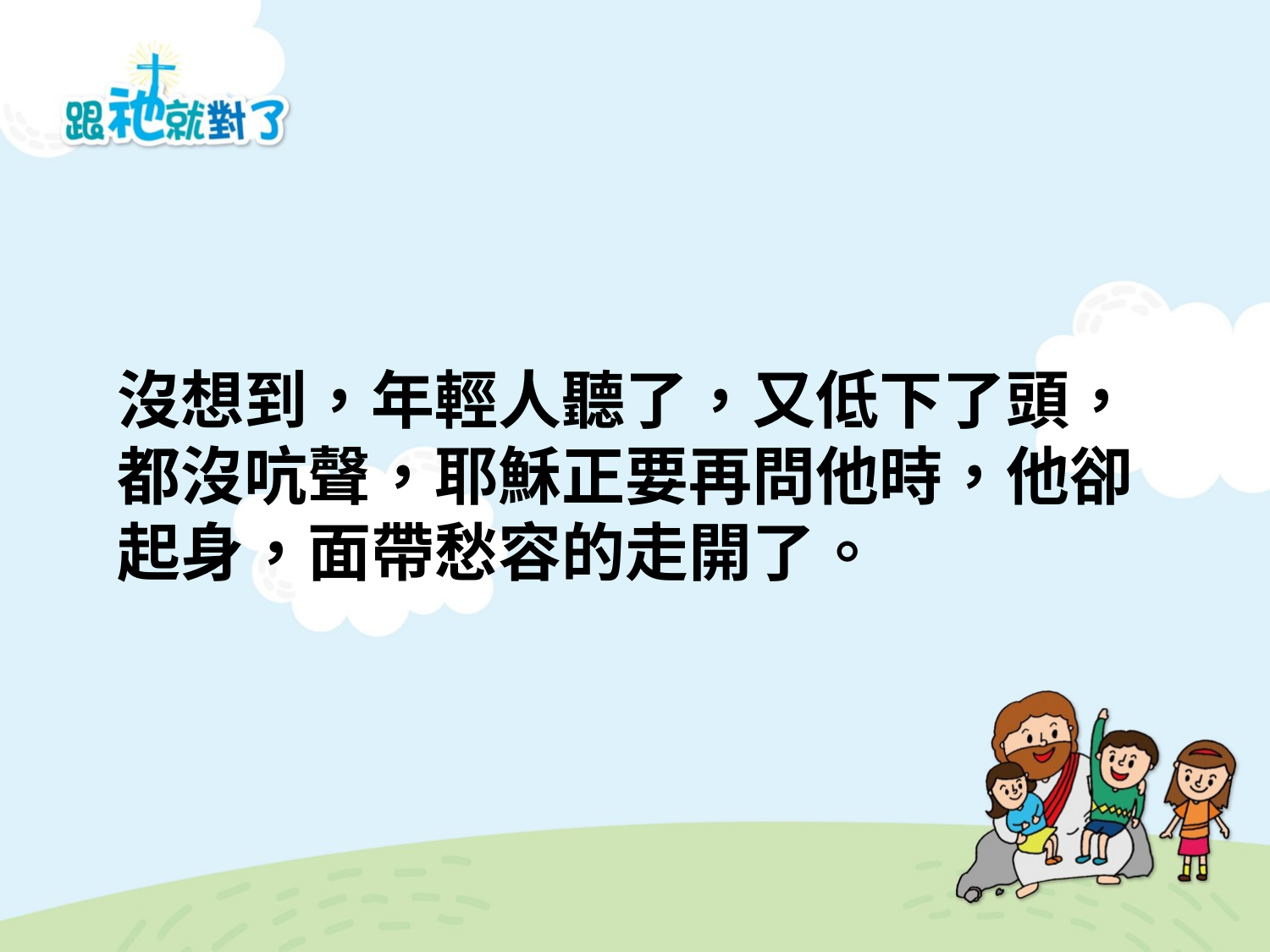

沒想到，年輕人聽了，又低下了頭，都沒吭聲，耶穌正要再問他時，他卻起身，面帶愁容的走開了。